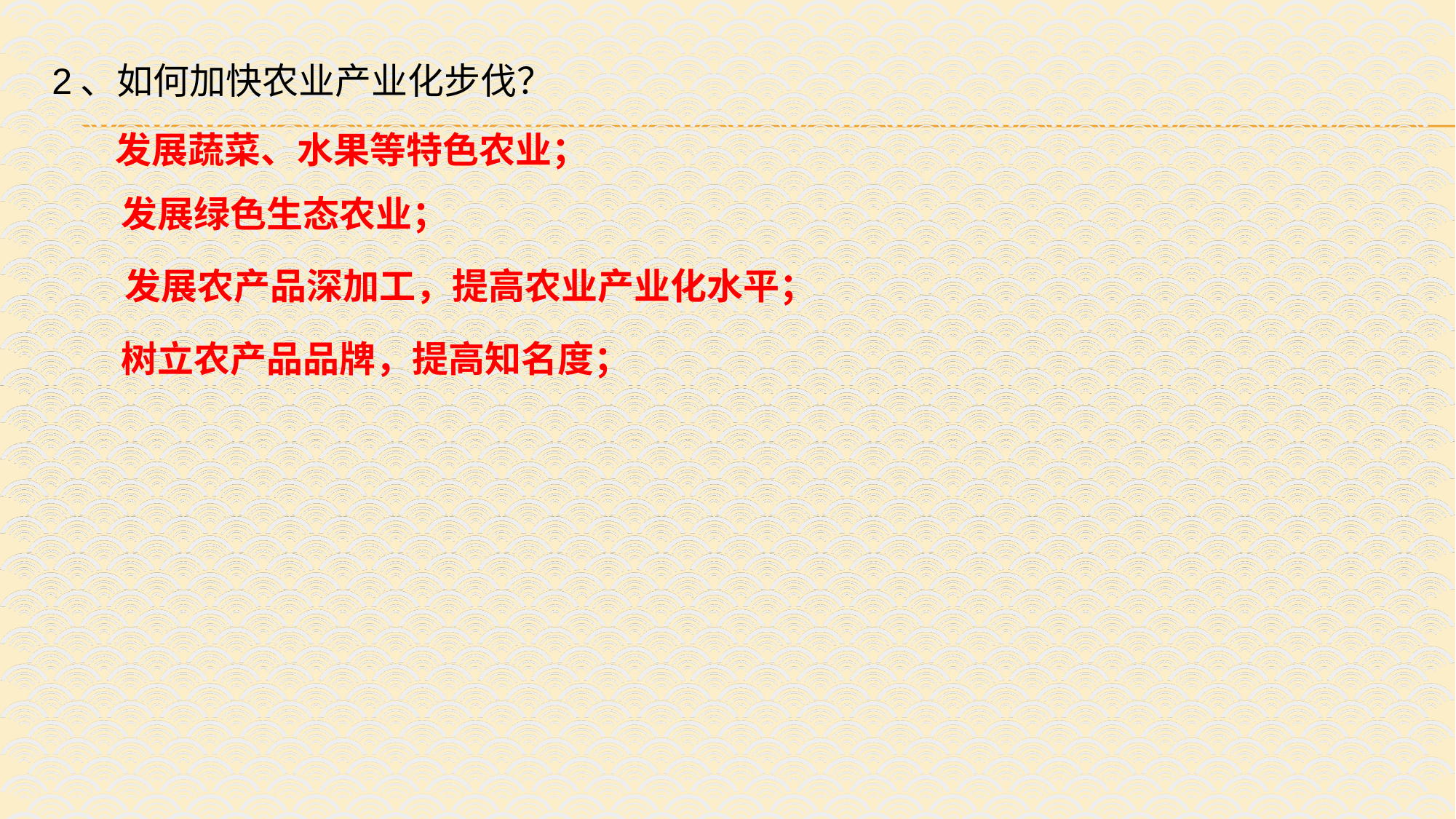

2、如何加快农业产业化步伐？
发展蔬菜、水果等特色农业；
发展绿色生态农业；
发展农产品深加工，提高农业产业化水平；
树立农产品品牌，提高知名度；